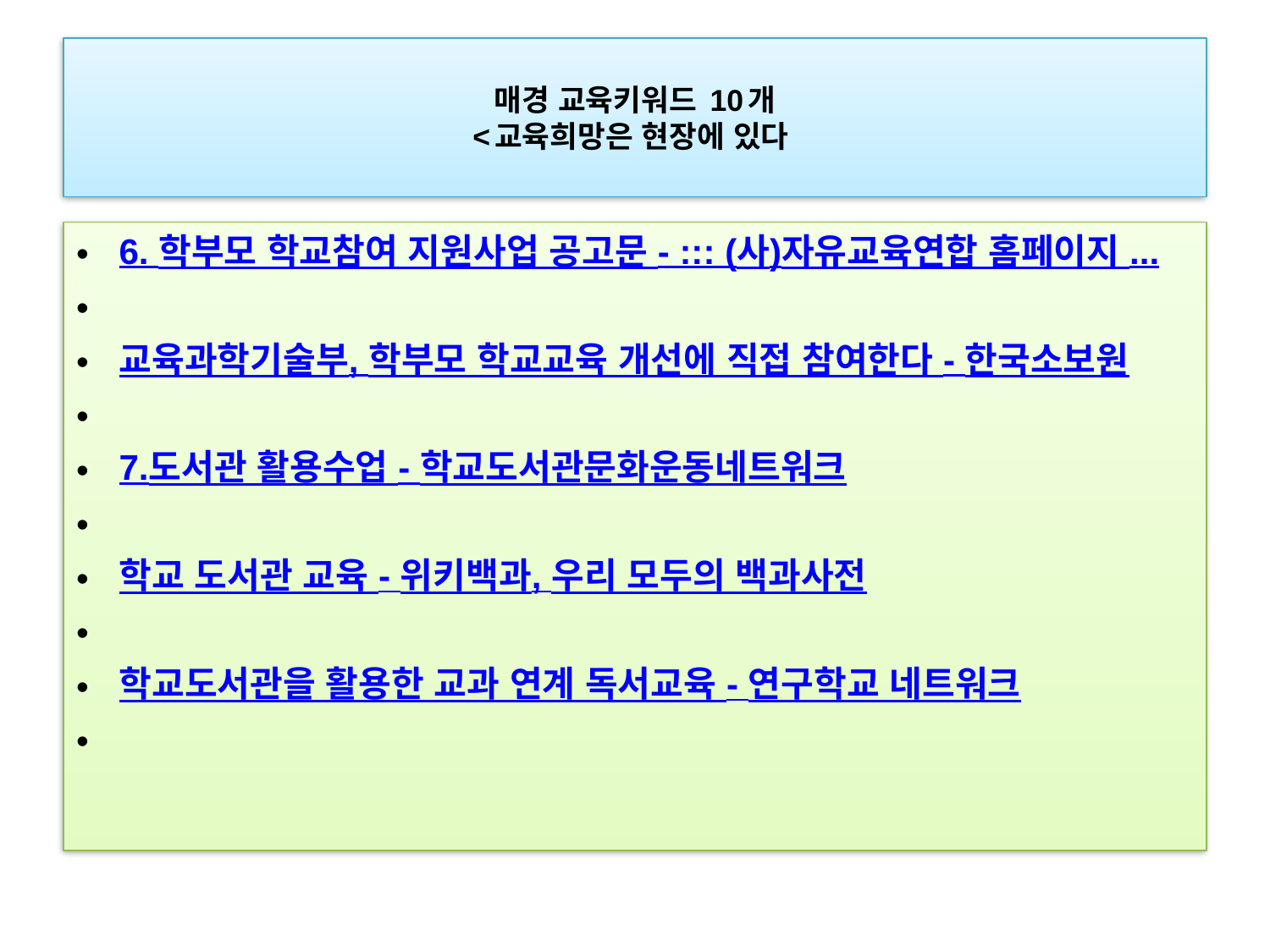

# 매경 교육키워드 10개 <교육희망은 현장에 있다
6. 학부모 학교참여 지원사업 공고문 - ::: (사)자유교육연합 홈페이지 ...

교육과학기술부, 학부모 학교교육 개선에 직접 참여한다 - 한국소보원

7.도서관 활용수업 - 학교도서관문화운동네트워크

학교 도서관 교육 - 위키백과, 우리 모두의 백과사전

학교도서관을 활용한 교과 연계 독서교육 - 연구학교 네트워크